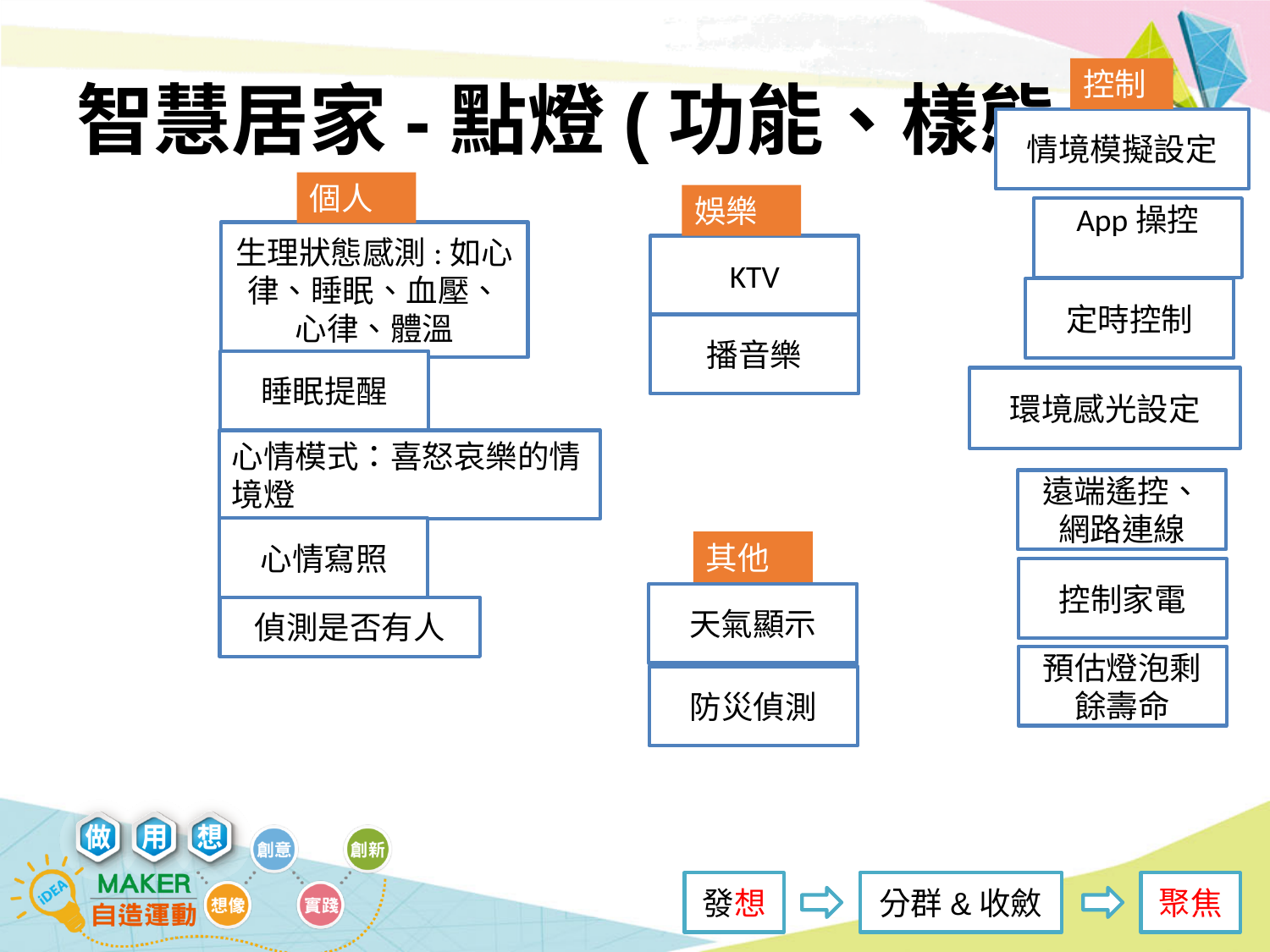

# 智慧居家-點燈(功能、樣態)
控制
情境模擬設定
個人
娛樂
App操控

生理狀態感測:如心律、睡眠、血壓、心律、體溫
KTV
定時控制
播音樂
睡眠提醒
環境感光設定
心情模式：喜怒哀樂的情境燈
遠端遙控、​網路連線
心情寫照
其他
控制家電
天氣顯示
偵測是否有人
預估燈泡剩餘壽命
防災偵測
發想
分群&收斂
聚焦
P16